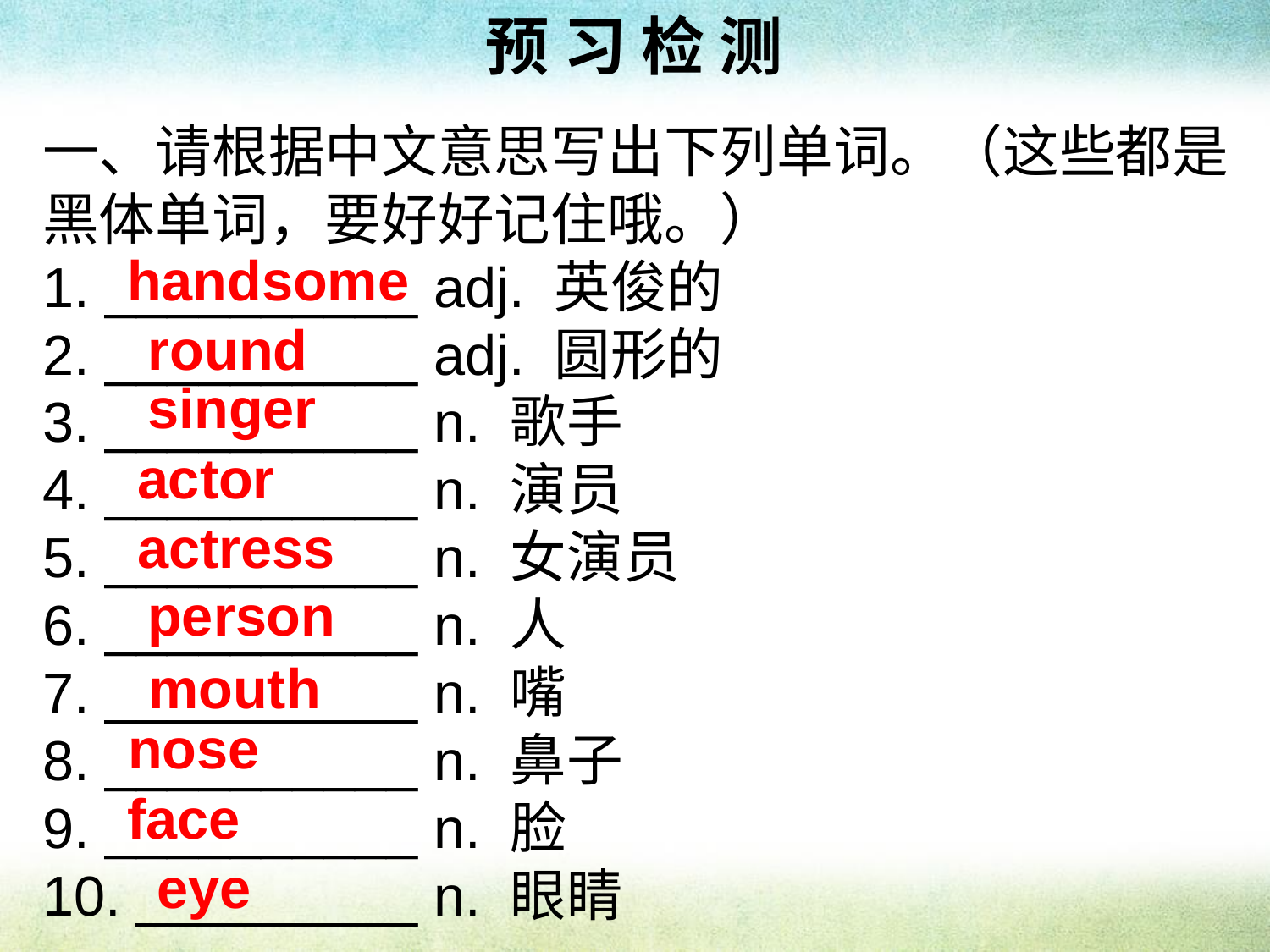

预 习 检 测
一、请根据中文意思写出下列单词。（这些都是黑体单词，要好好记住哦。）
1. __________ adj. 英俊的
2. __________ adj. 圆形的
3. __________ n. 歌手
4. __________ n. 演员
5. __________ n. 女演员
6. __________ n. 人
7. __________ n. 嘴
8. __________ n. 鼻子
9. __________ n. 脸
10. _________ n. 眼睛
handsome
round
singer
actor
actress
person
mouth
nose
face
eye